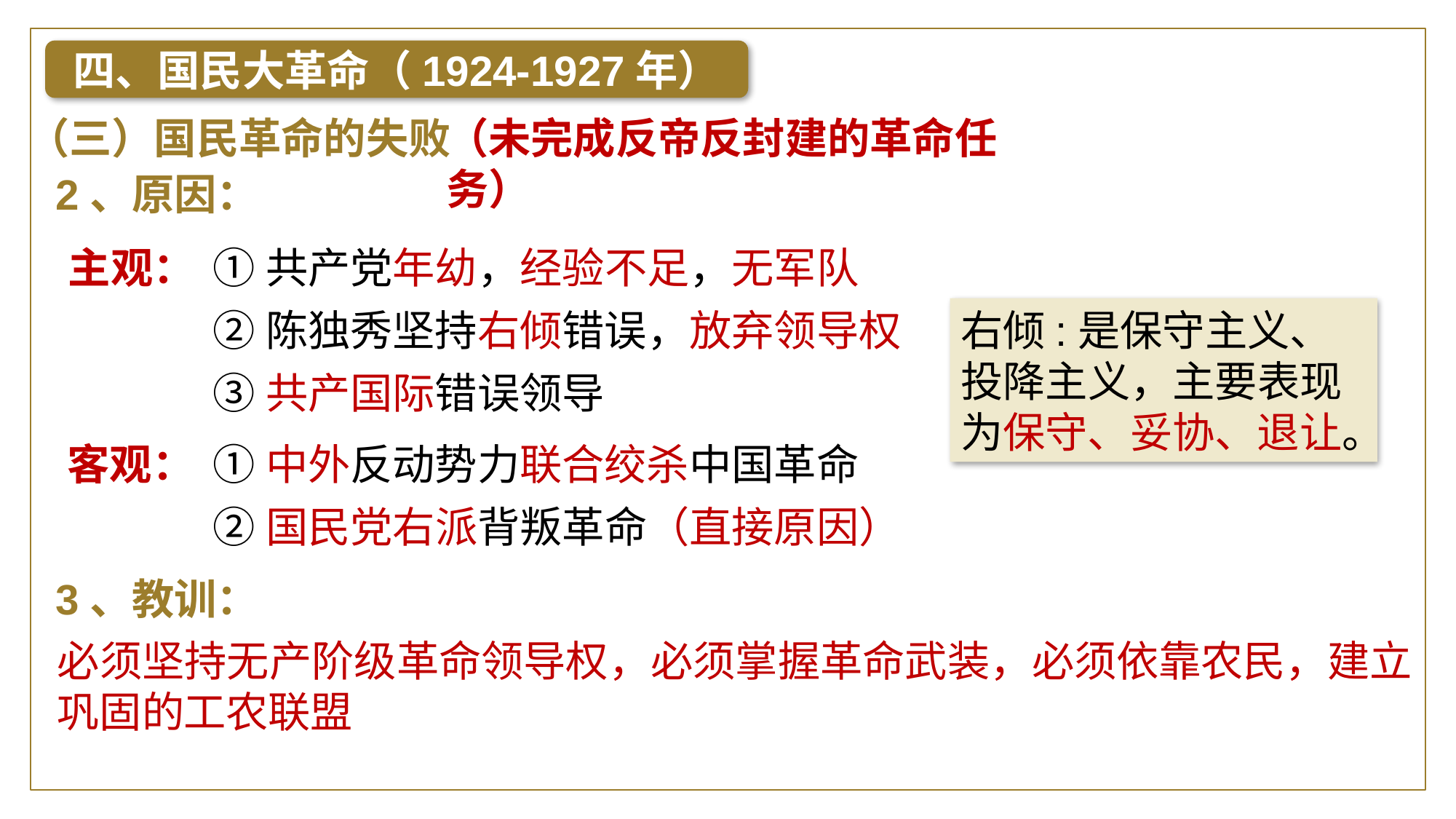

四、国民大革命（1924-1927年）
（三）国民革命的失败
（未完成反帝反封建的革命任务）
2、原因：
①共产党年幼，经验不足，无军队
主观：
②陈独秀坚持右倾错误，放弃领导权
右倾:是保守主义、投降主义，主要表现为保守、妥协、退让。
③共产国际错误领导
客观：
①中外反动势力联合绞杀中国革命
②国民党右派背叛革命（直接原因）
3、教训：
必须坚持无产阶级革命领导权，必须掌握革命武装，必须依靠农民，建立巩固的工农联盟